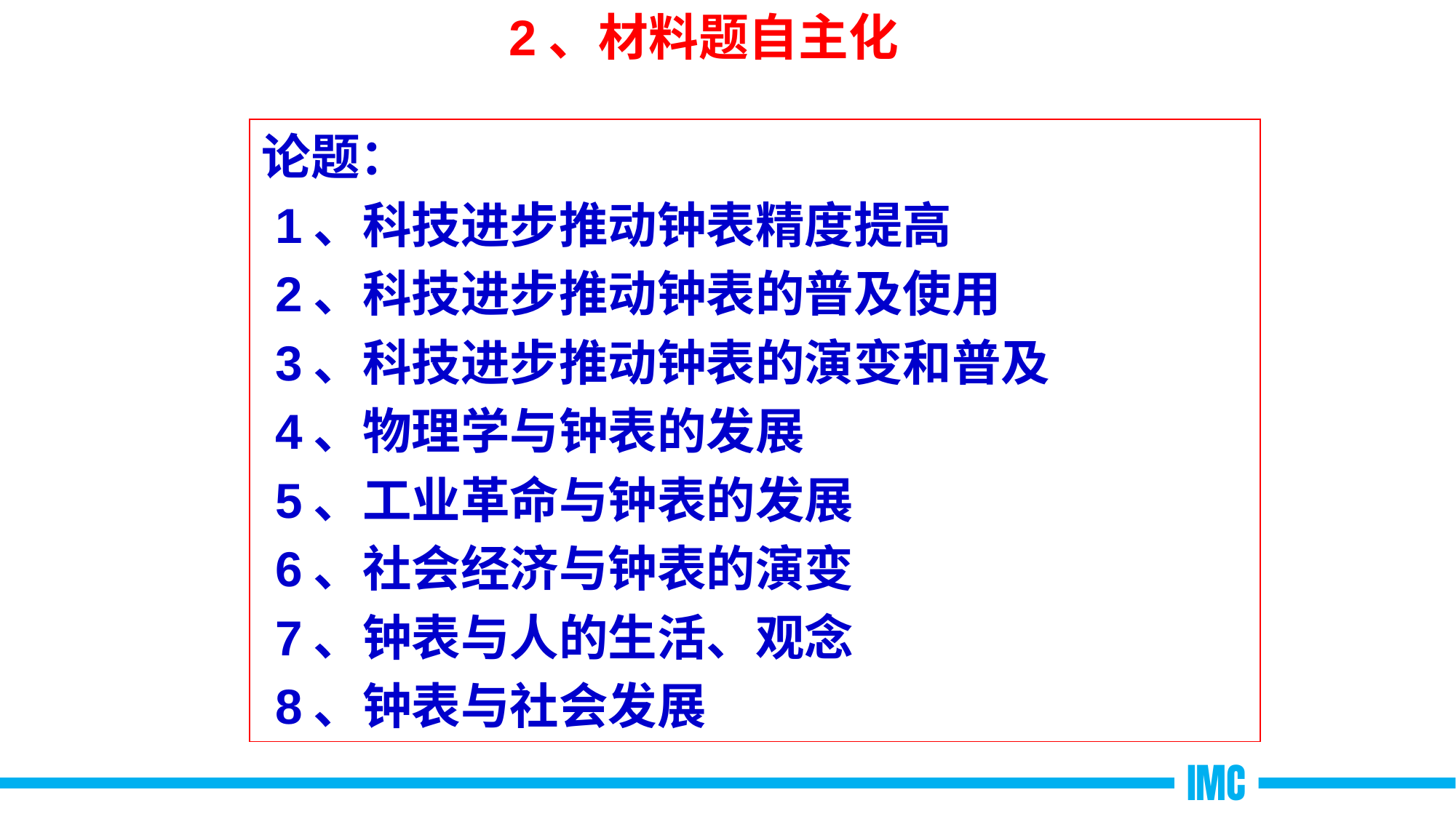

2、材料题自主化
论题：
 1、科技进步推动钟表精度提高
 2、科技进步推动钟表的普及使用
 3、科技进步推动钟表的演变和普及
 4、物理学与钟表的发展
 5、工业革命与钟表的发展
 6、社会经济与钟表的演变
 7、钟表与人的生活、观念
 8、钟表与社会发展